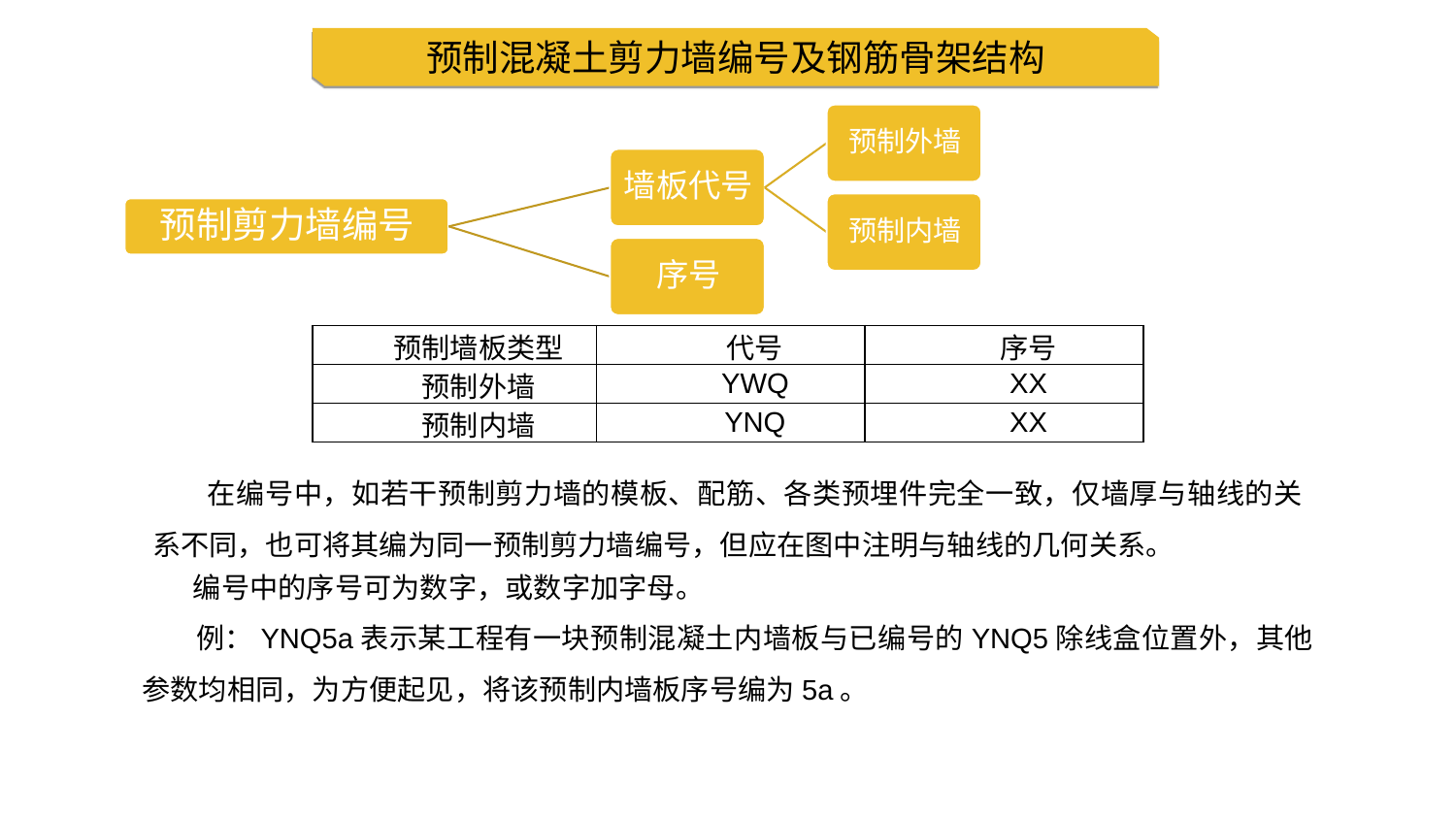

预制混凝土剪力墙编号及钢筋骨架结构
预制剪力墙编号

墙板代号

预制外墙

预制内墙

序号
| 预制墙板类型 | 代号 | 序号 |
| --- | --- | --- |
| 预制外墙 | YWQ | XX |
| 预制内墙 | YNQ | XX |
       在编号中，如若干预制剪力墙的模板、配筋、各类预埋件完全一致，仅墙厚与轴线的关系不同，也可将其编为同一预制剪力墙编号，但应在图中注明与轴线的几何关系。
       编号中的序号可为数字，或数字加字母。
       例：YNQ5a表示某工程有一块预制混凝土内墙板与已编号的YNQ5除线盒位置外，其他参数均相同，为方便起见，将该预制内墙板序号编为5a。